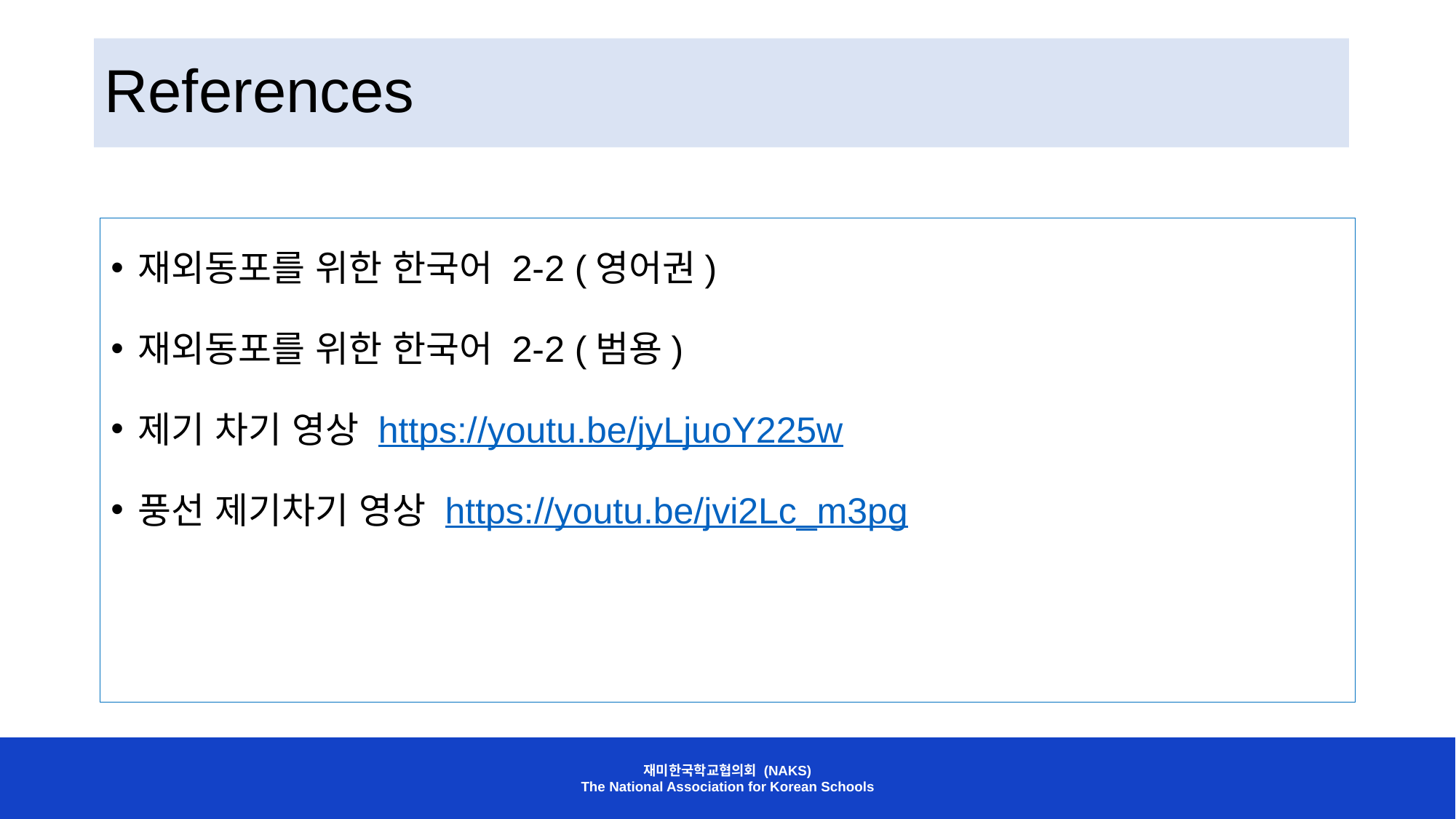

# References
재외동포를 위한 한국어 2-2 (영어권)
재외동포를 위한 한국어 2-2 (범용)
제기 차기 영상 https://youtu.be/jyLjuoY225w
풍선 제기차기 영상 https://youtu.be/jvi2Lc_m3pg